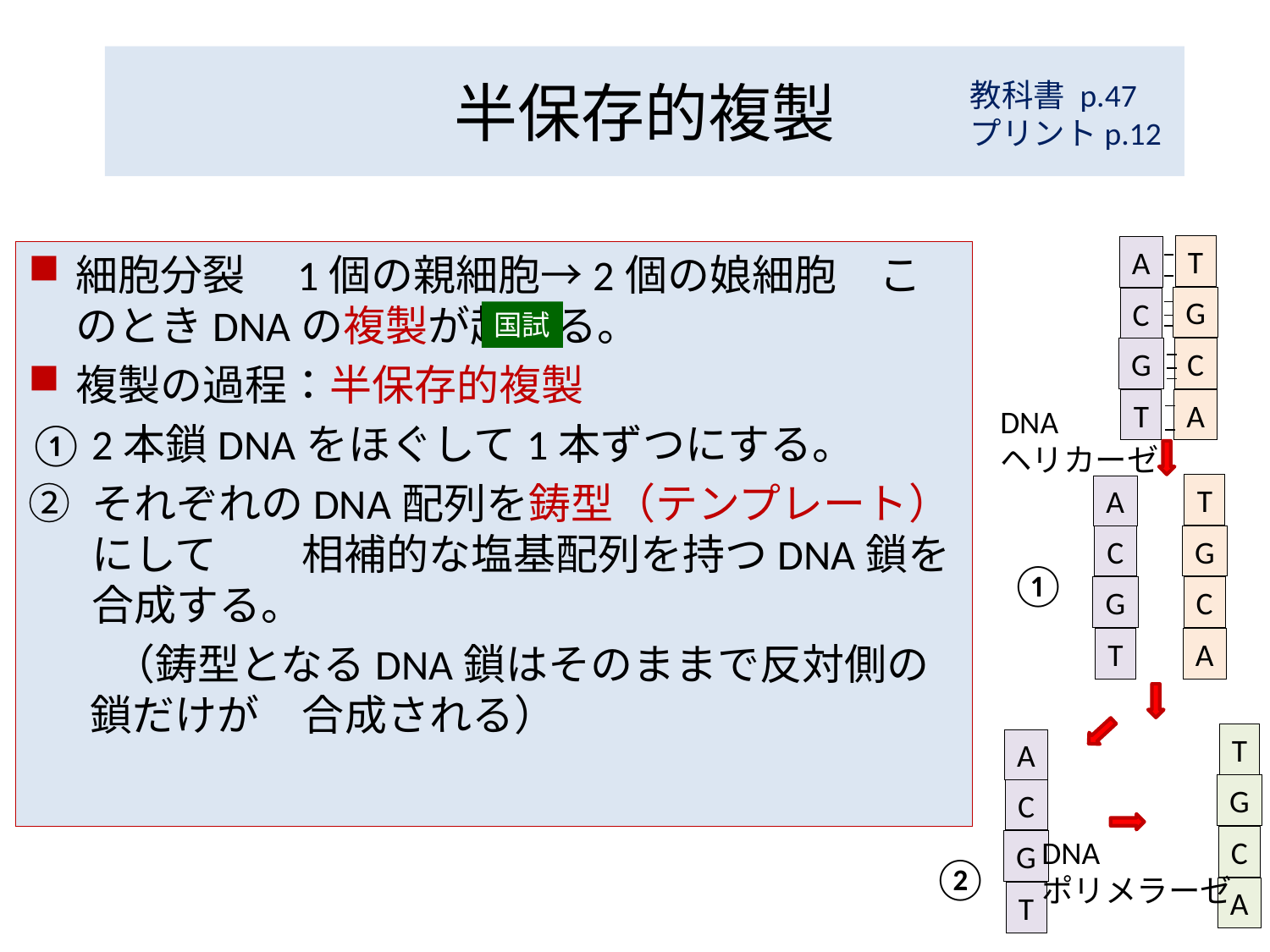

# 半保存的複製
教科書 p.47
プリントp.12
T
A
細胞分裂　1個の親細胞→2個の娘細胞　このときDNAの複製が起こる。
複製の過程：半保存的複製
2本鎖DNAをほぐして1本ずつにする。
それぞれのDNA配列を鋳型（テンプレート）にして　　相補的な塩基配列を持つDNA鎖を合成する。
　　（鋳型となるDNA鎖はそのままで反対側の鎖だけが　合成される）
G
C
国試
C
G
A
T
DNA
ヘリカーゼ

T
A
G
C
①
C
G
A
T

T
A
G
C

C
DNA
ポリメラーゼ
G
②
A
T